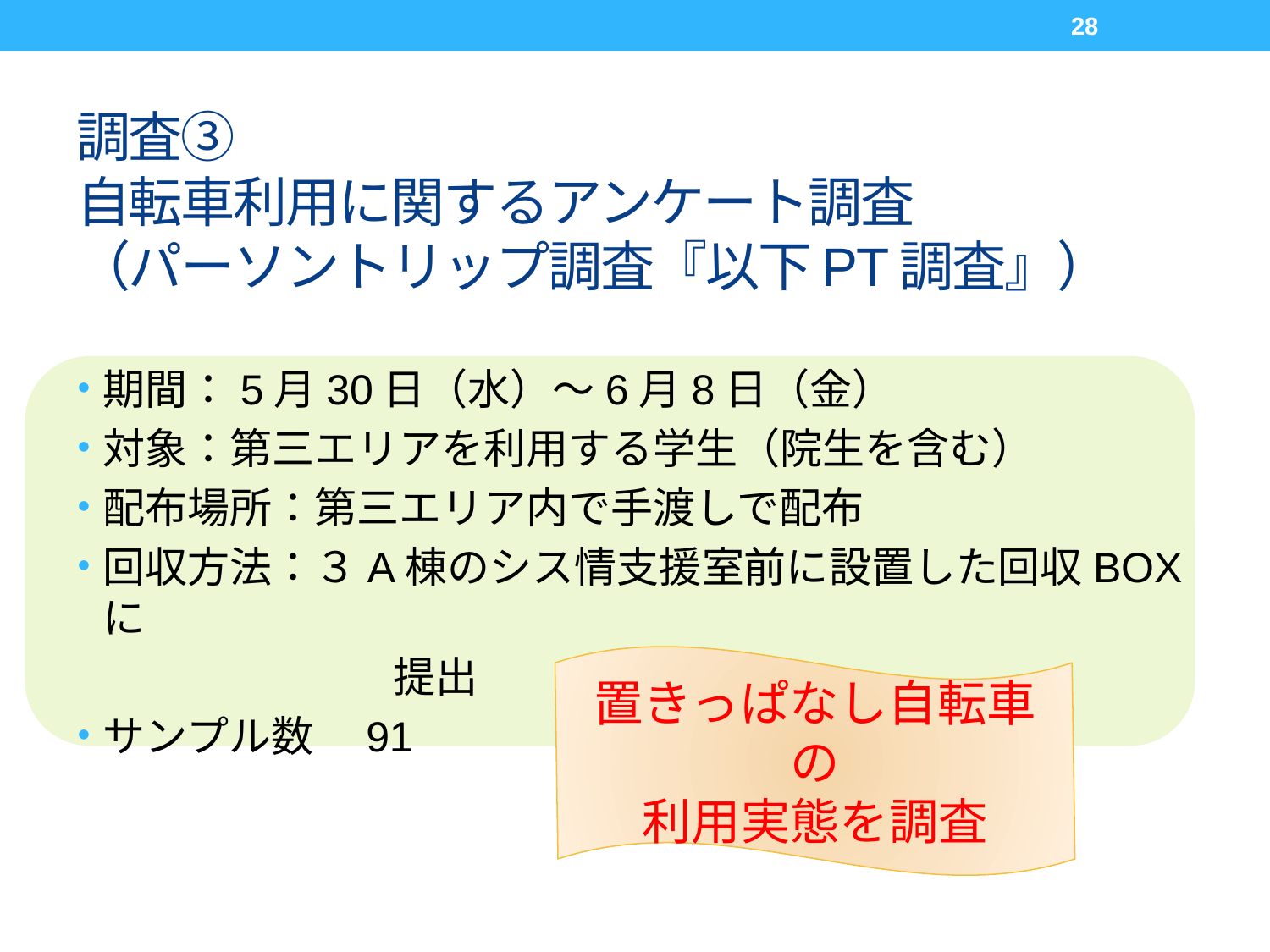

28
# 調査③ 自転車利用に関するアンケート調査 （パーソントリップ調査『以下PT調査』）

期間：5月30日（水）～6月8日（金）
対象：第三エリアを利用する学生（院生を含む）
配布場所：第三エリア内で手渡しで配布
回収方法：３A棟のシス情支援室前に設置した回収BOXに
　　　　　　　  提出
サンプル数　91

置きっぱなし自転車の
利用実態を調査